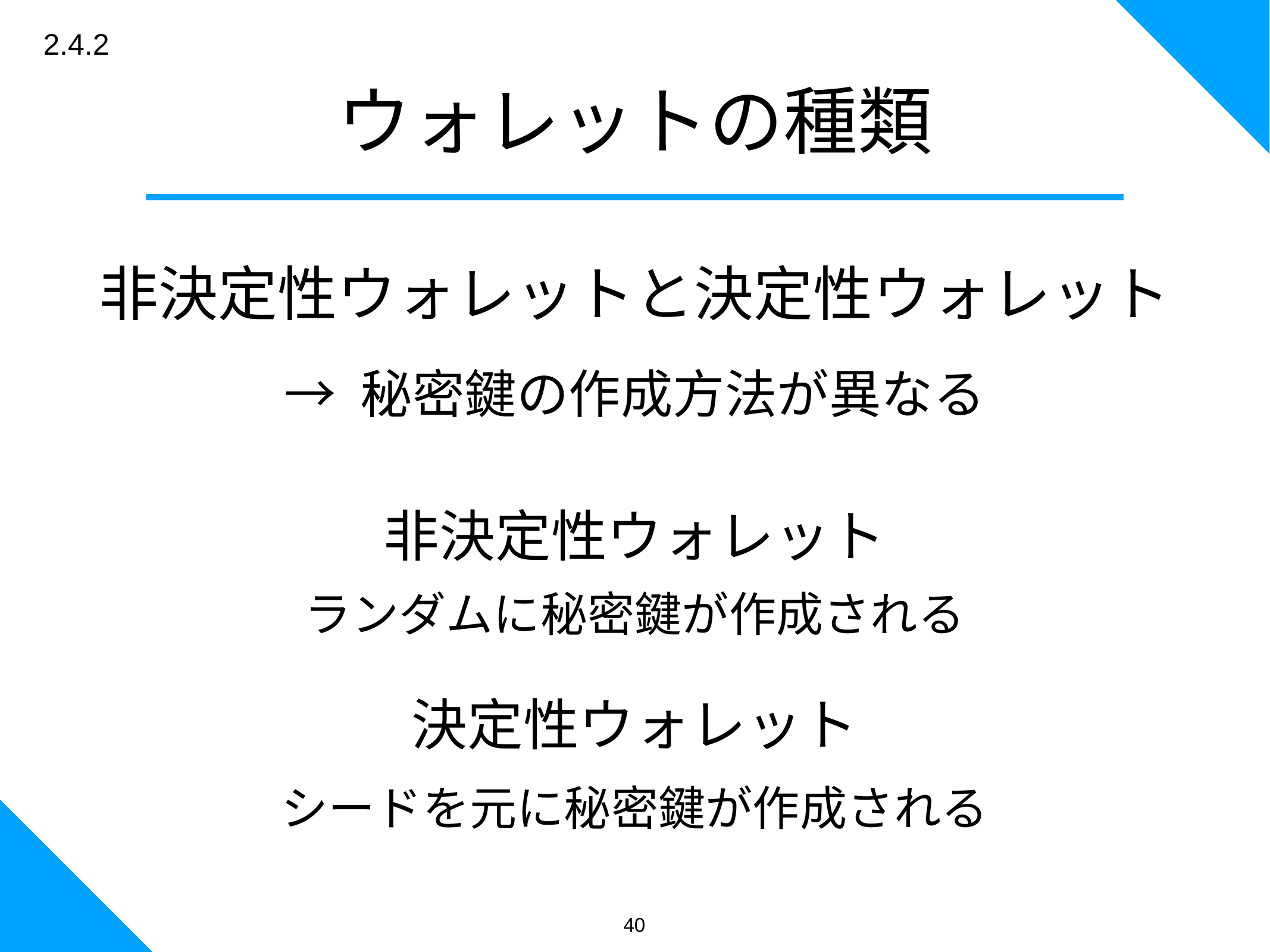

2.4.2
ウォレットの種類
非決定性ウォレットと決定性ウォレット
→ 秘密鍵の作成方法が異なる
非決定性ウォレット
ランダムに秘密鍵が作成される
決定性ウォレット
シードを元に秘密鍵が作成される
40